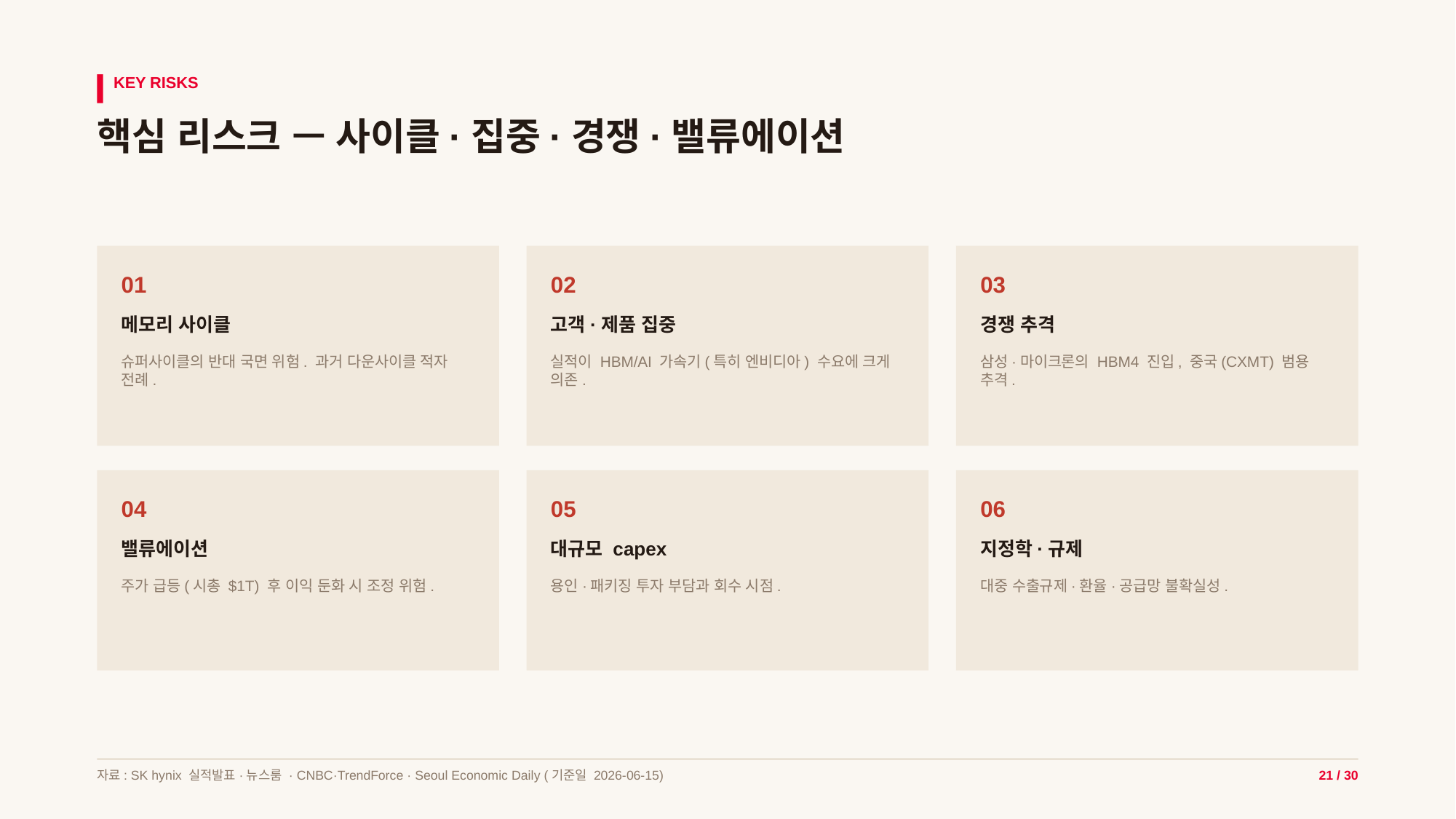

KEY RISKS

핵심 리스크 — 사이클·집중·경쟁·밸류에이션

01
02
03
메모리 사이클
고객·제품 집중
경쟁 추격
슈퍼사이클의 반대 국면 위험. 과거 다운사이클 적자 전례.
실적이 HBM/AI 가속기(특히 엔비디아) 수요에 크게 의존.
삼성·마이크론의 HBM4 진입, 중국(CXMT) 범용 추격.

04
05
06
밸류에이션
대규모 capex
지정학·규제
주가 급등(시총 $1T) 후 이익 둔화 시 조정 위험.
용인·패키징 투자 부담과 회수 시점.
대중 수출규제·환율·공급망 불확실성.

자료: SK hynix 실적발표·뉴스룸 · CNBC·TrendForce · Seoul Economic Daily (기준일 2026-06-15)
21 / 30